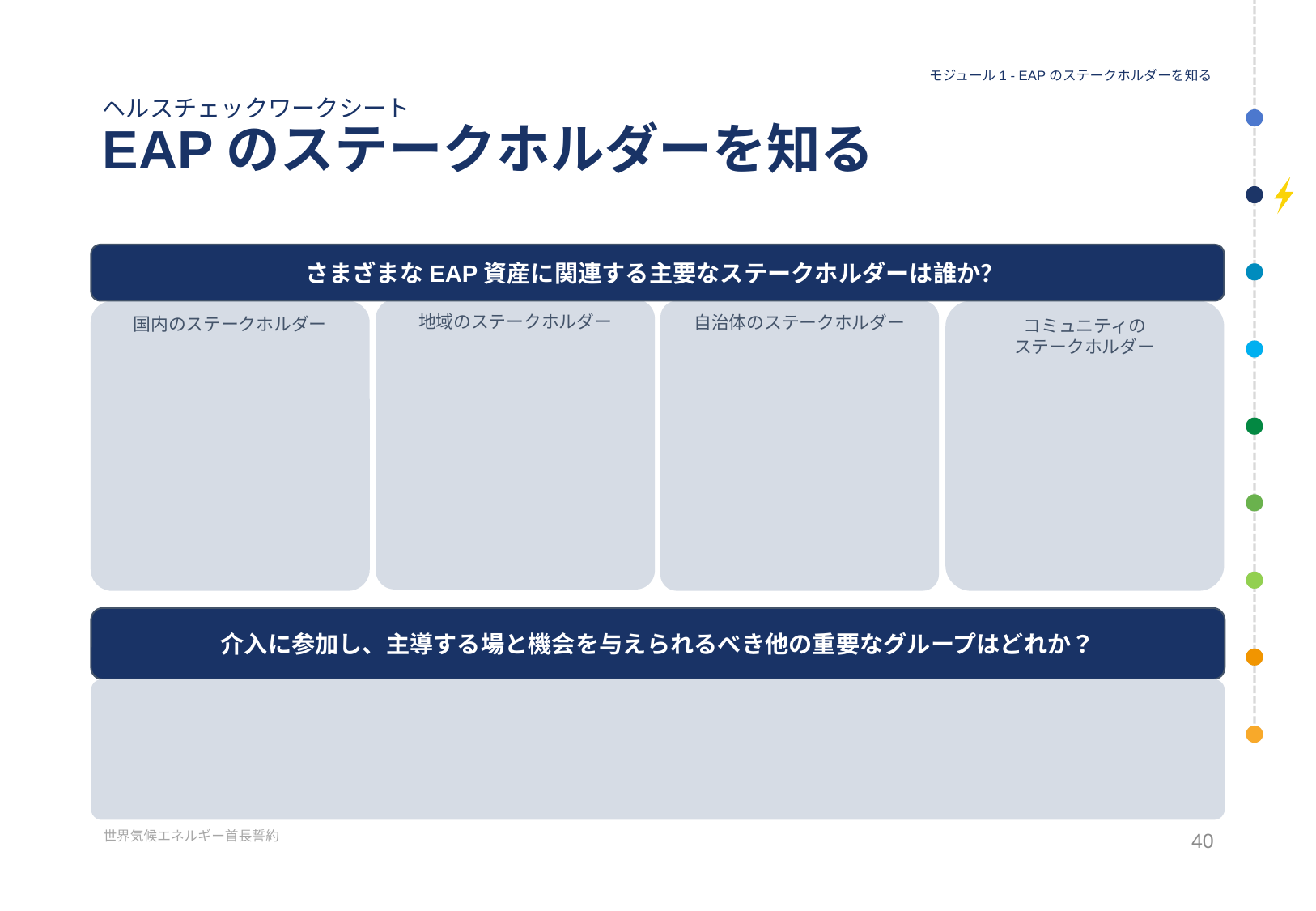

モジュール1 - EAPのステークホルダーを知る
# ヘルスチェックワークシート EAPのステークホルダーを知る

さまざまなEAP資産に関連する主要なステークホルダーは誰か？

地域のステークホルダー
自治体のステークホルダー
コミュニティの
ステークホルダー
国内のステークホルダー

介入に参加し、主導する場と機会を与えられるべき他の重要なグループはどれか？

40